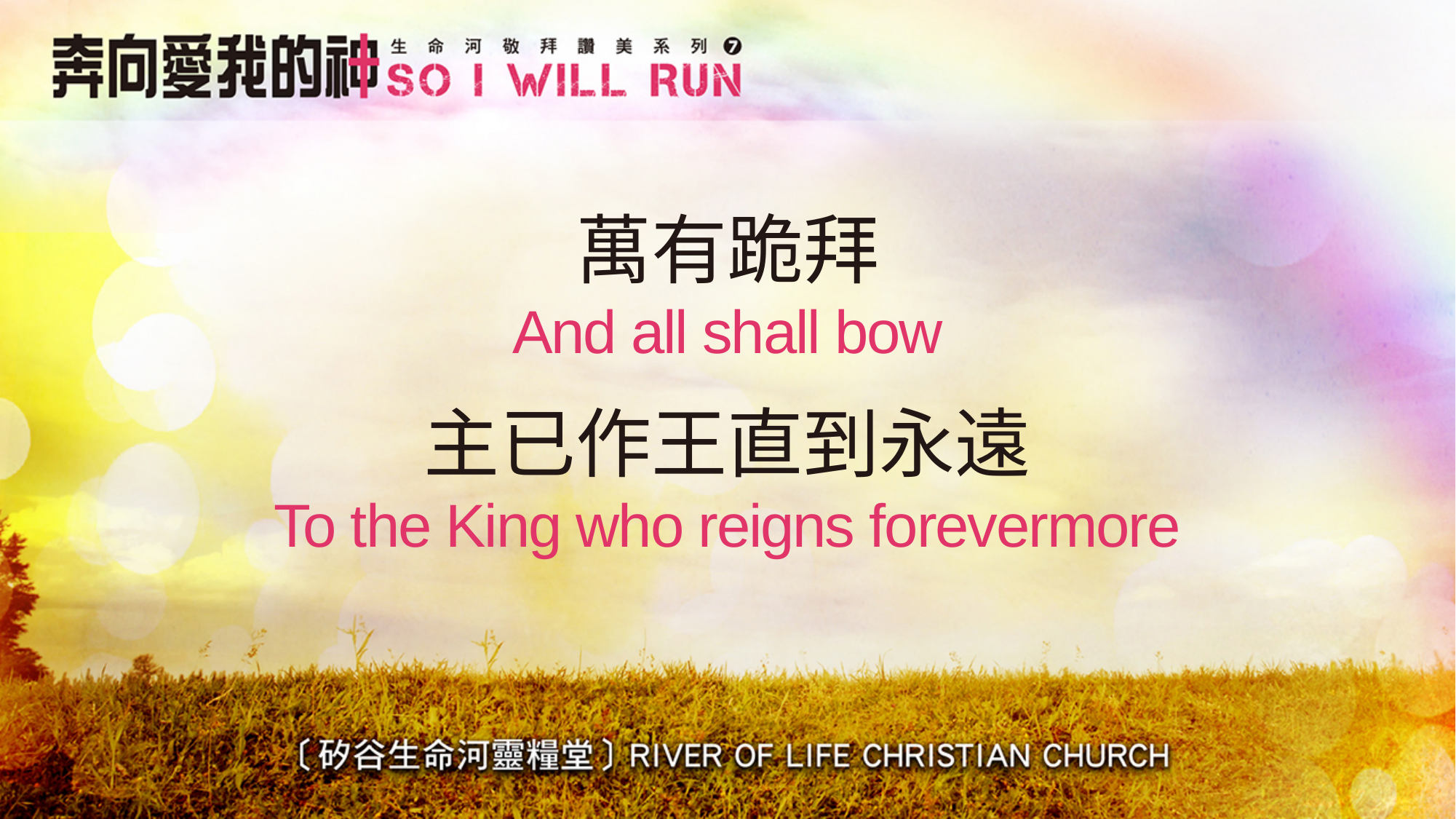

# 萬有跪拜 And all shall bow
主已作王直到永遠
To the King who reigns forevermore